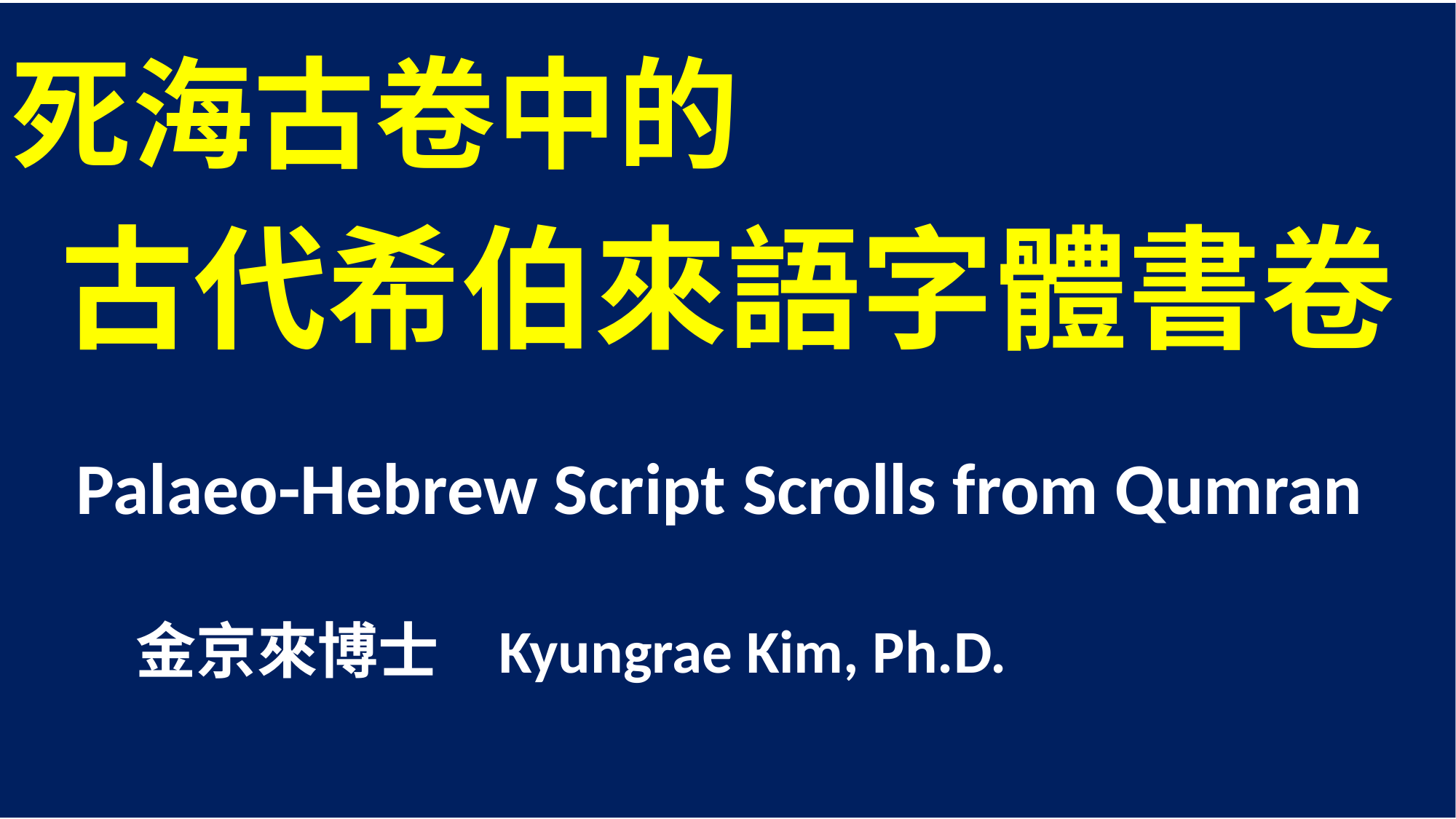

死海古卷中的

古代希伯來語字體書卷

Palaeo-Hebrew Script Scrolls from Qumran

        金京來博士   Kyungrae Kim, Ph.D.